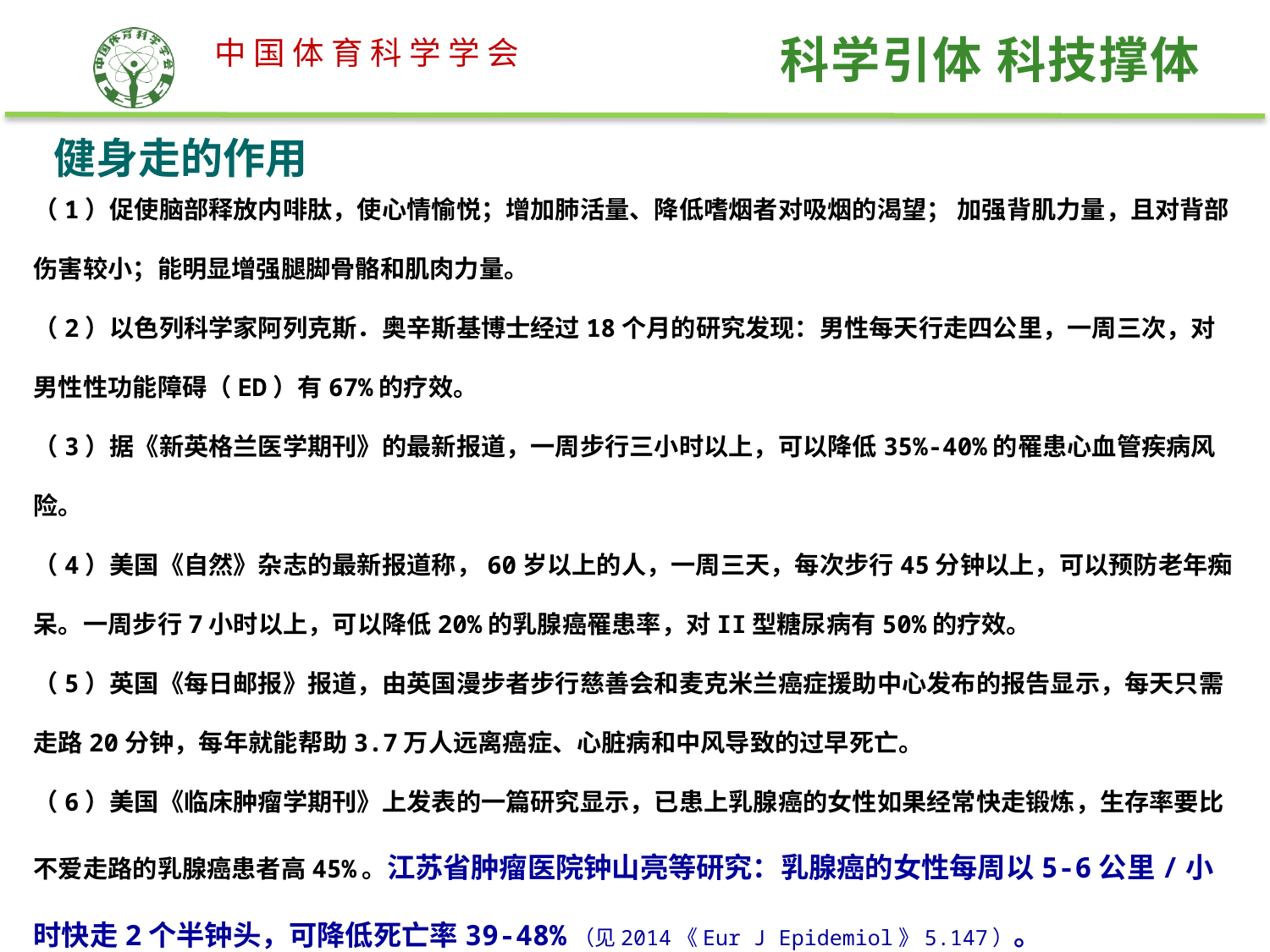

健身走的作用
（1）促使脑部释放内啡肽，使心情愉悦；增加肺活量、降低嗜烟者对吸烟的渴望； 加强背肌力量，且对背部伤害较小；能明显增强腿脚骨骼和肌肉力量。
（2）以色列科学家阿列克斯．奥辛斯基博士经过18个月的研究发现：男性每天行走四公里，一周三次，对男性性功能障碍（ED）有67%的疗效。
（3）据《新英格兰医学期刊》的最新报道，一周步行三小时以上，可以降低35%-40%的罹患心血管疾病风险。
（4）美国《自然》杂志的最新报道称，60岁以上的人，一周三天，每次步行45分钟以上，可以预防老年痴呆。一周步行7小时以上，可以降低20%的乳腺癌罹患率，对II型糖尿病有50%的疗效。
（5）英国《每日邮报》报道，由英国漫步者步行慈善会和麦克米兰癌症援助中心发布的报告显示，每天只需走路20分钟，每年就能帮助3.7万人远离癌症、心脏病和中风导致的过早死亡。
（6）美国《临床肿瘤学期刊》上发表的一篇研究显示，已患上乳腺癌的女性如果经常快走锻炼，生存率要比不爱走路的乳腺癌患者高45%。江苏省肿瘤医院钟山亮等研究：乳腺癌的女性每周以5-6公里/小时快走2个半钟头，可降低死亡率39-48%（见2014《Eur J Epidemiol》5.147）。